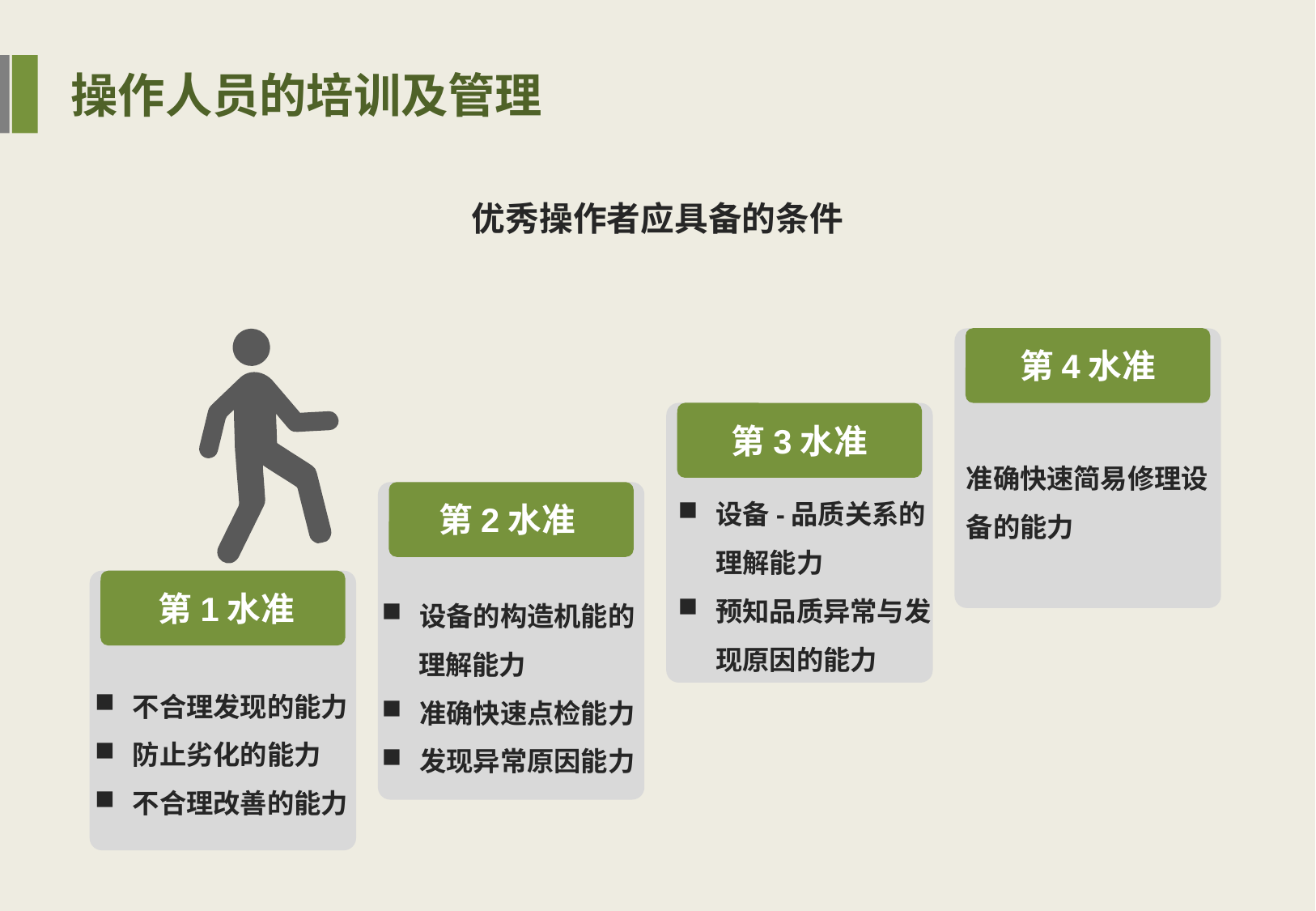

操作人员的培训及管理
优秀操作者应具备的条件

第4水准

第3水准
准确快速简易修理设备的能力
设备-品质关系的理解能力
预知品质异常与发现原因的能力

第2水准

设备的构造机能的
     理解能力
准确快速点检能力
发现异常原因能力
第1水准
不合理发现的能力
防止劣化的能力
不合理改善的能力